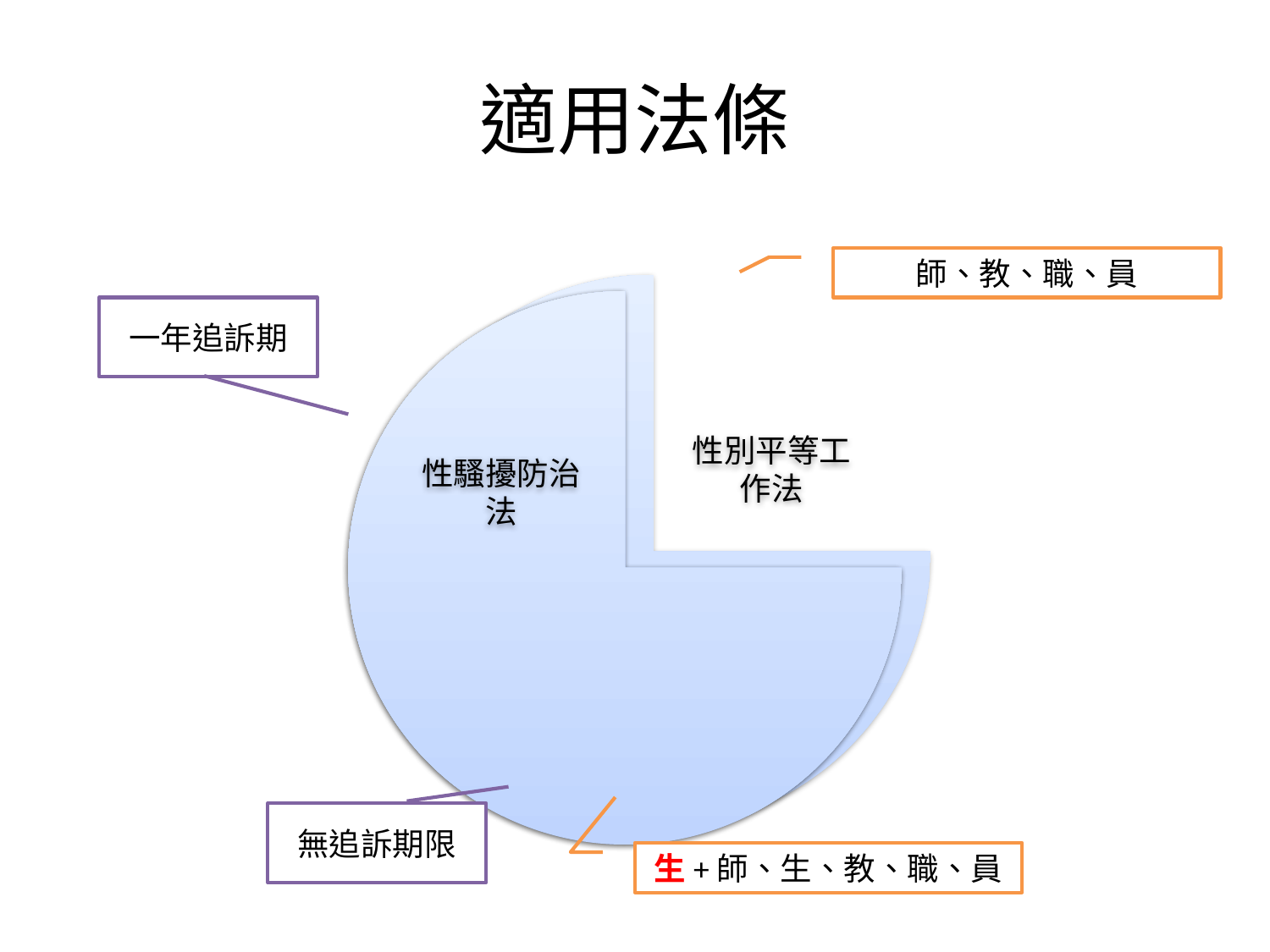

# 適用法條

性別平等工作法
性別平等教育法
校園性侵害性騷擾或性霸凌防治準則
性騷擾防治法
性別平等教育法施行細則

師、教、職、員
一年追訴期
無追訴期限
生+師、生、教、職、員